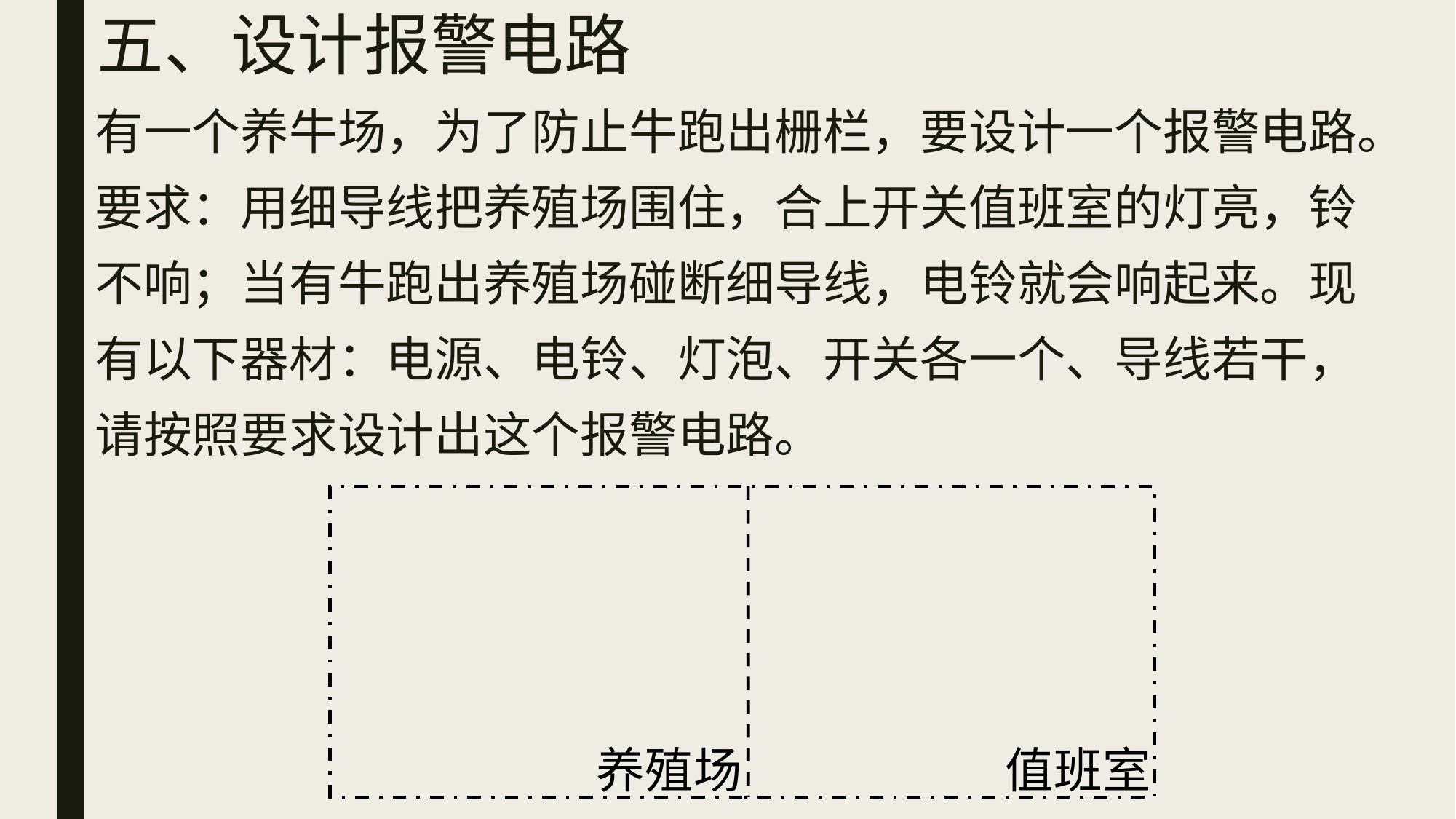

# 五、设计报警电路
有一个养牛场，为了防止牛跑出栅栏，要设计一个报警电路。要求：用细导线把养殖场围住，合上开关值班室的灯亮，铃不响；当有牛跑出养殖场碰断细导线，电铃就会响起来。现有以下器材：电源、电铃、灯泡、开关各一个、导线若干，请按照要求设计出这个报警电路。

养殖场
值班室